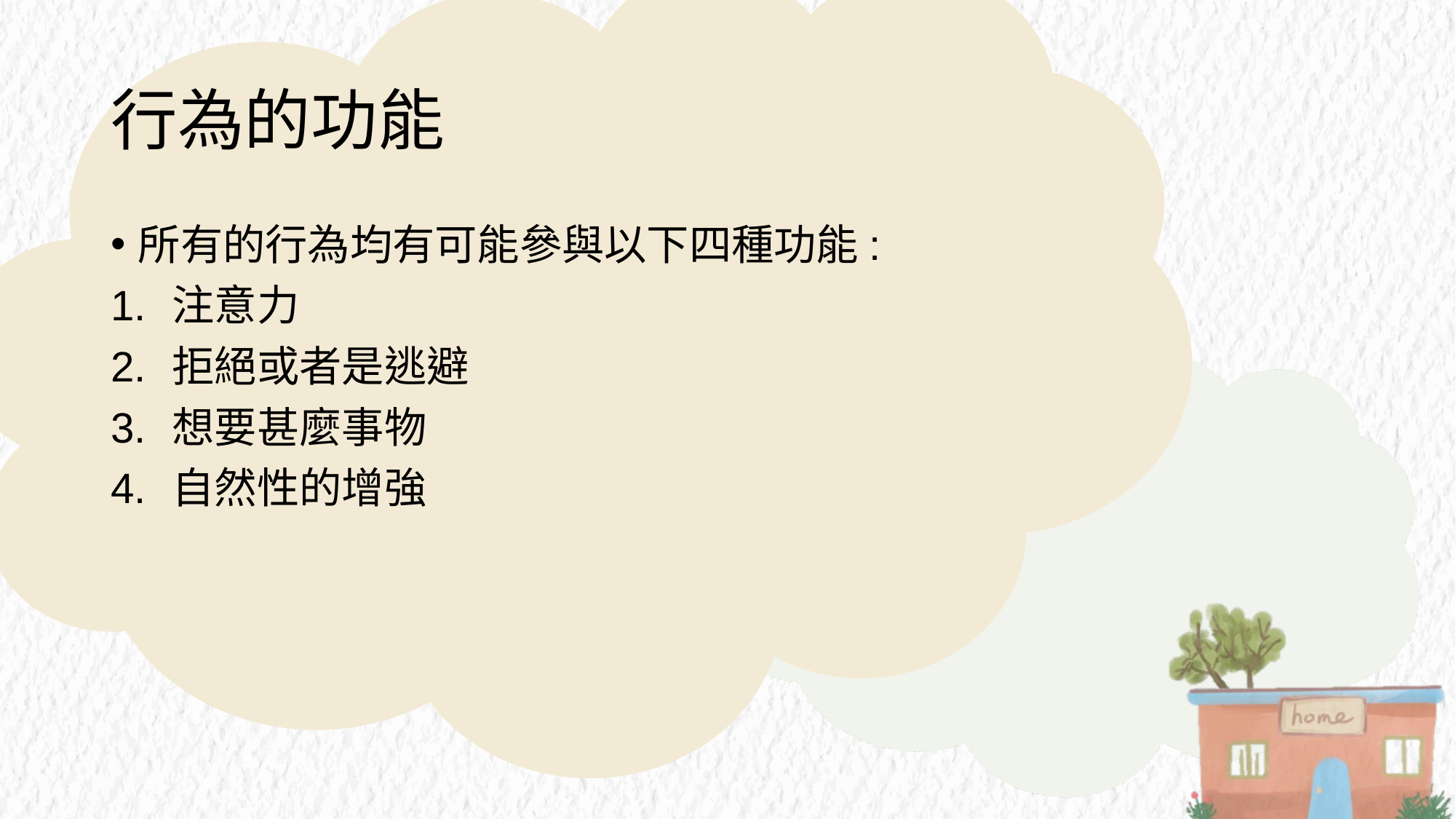

# 行為的功能
所有的行為均有可能參與以下四種功能:
注意力
拒絕或者是逃避
想要甚麼事物
自然性的增強